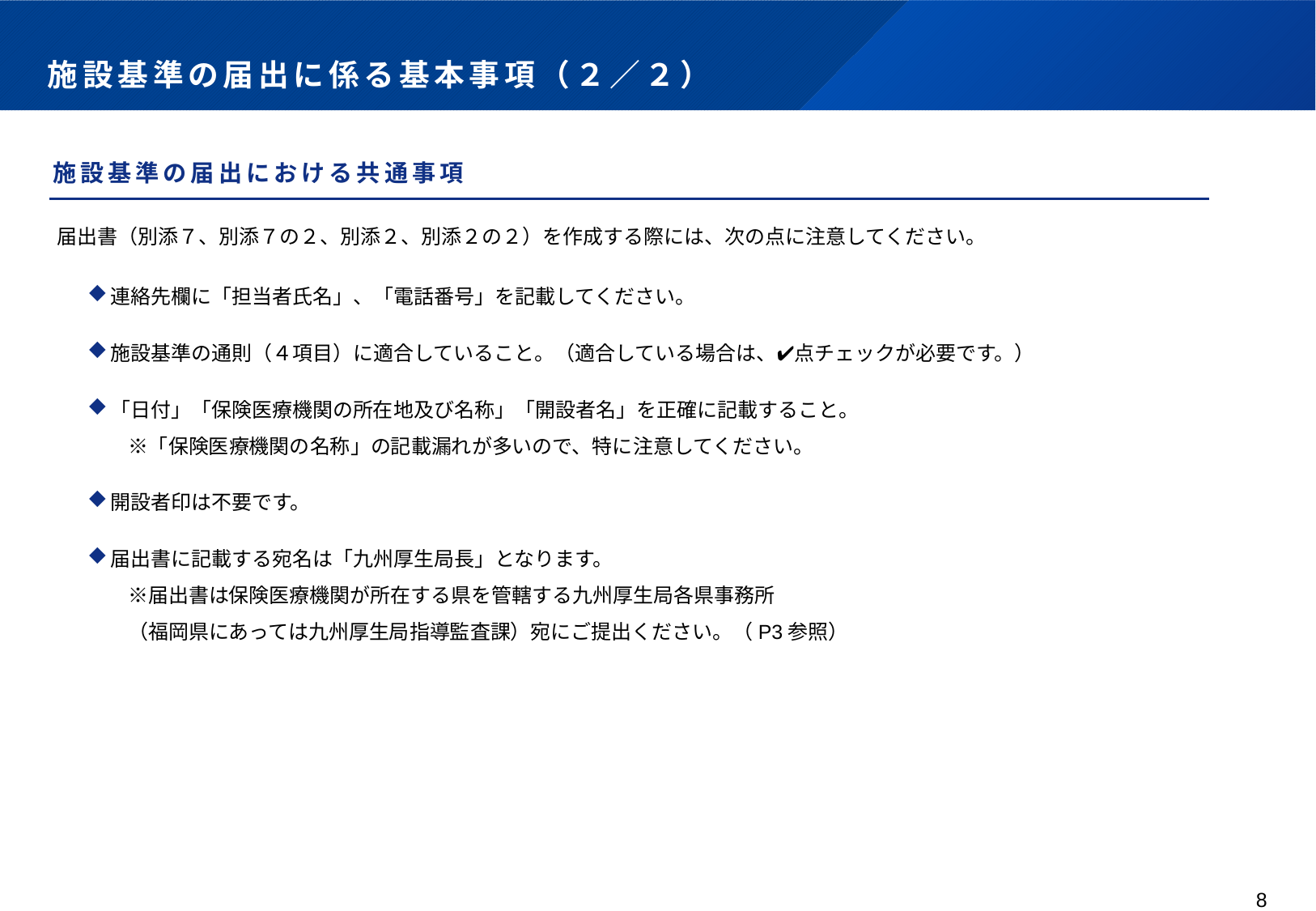

# 施設基準の届出に係る基本事項（２／２）
施設基準の届出における共通事項
連絡先欄に「担当者氏名」、「電話番号」を記載してください。
施設基準の通則（４項目）に適合していること。（適合している場合は、✔点チェックが必要です。）
「日付」「保険医療機関の所在地及び名称」「開設者名」を正確に記載すること。
　　※「保険医療機関の名称」の記載漏れが多いので、特に注意してください。
開設者印は不要です。
届出書に記載する宛名は「九州厚生局長」となります。
　　※届出書は保険医療機関が所在する県を管轄する九州厚生局各県事務所
　　（福岡県にあっては九州厚生局指導監査課）宛にご提出ください。（P3参照）

届出書（別添７、別添７の２、別添２、別添２の２）を作成する際には、次の点に注意してください。
8